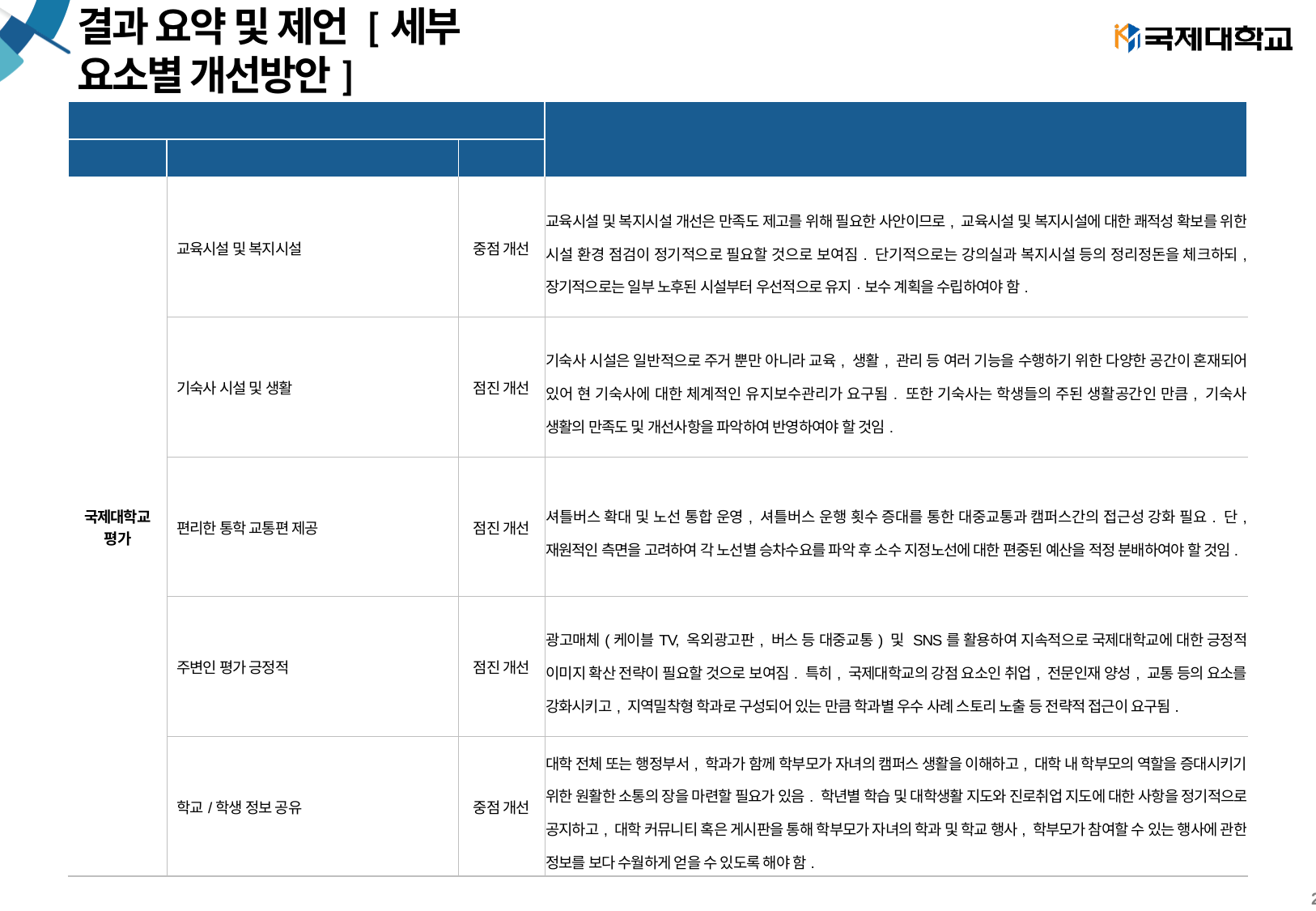

# 결과 요약 및 제언 [세부 요소별 개선방안]
| 개선영역 |  |  | 개선 방안 |
| --- | --- | --- | --- |
| 대 | 세부 | 개선순위 |  |
| 국제대학교 평가 | 교육시설 및 복지시설 | 중점 개선 | 교육시설 및 복지시설 개선은 만족도 제고를 위해 필요한 사안이므로, 교육시설 및 복지시설에 대한 쾌적성 확보를 위한 시설 환경 점검이 정기적으로 필요할 것으로 보여짐. 단기적으로는 강의실과 복지시설 등의 정리정돈을 체크하되, 장기적으로는 일부 노후된 시설부터 우선적으로 유지·보수 계획을 수립하여야 함. |
|  | 기숙사 시설 및 생활 | 점진 개선 | 기숙사 시설은 일반적으로 주거 뿐만 아니라 교육, 생활, 관리 등 여러 기능을 수행하기 위한 다양한 공간이 혼재되어 있어 현 기숙사에 대한 체계적인 유지보수관리가 요구됨. 또한 기숙사는 학생들의 주된 생활공간인 만큼, 기숙사 생활의 만족도 및 개선사항을 파악하여 반영하여야 할 것임. |
|  | 편리한 통학 교통편 제공 | 점진 개선 | 셔틀버스 확대 및 노선 통합 운영, 셔틀버스 운행 횟수 증대를 통한 대중교통과 캠퍼스간의 접근성 강화 필요. 단, 재원적인 측면을 고려하여 각 노선별 승차수요를 파악 후 소수 지정노선에 대한 편중된 예산을 적정 분배하여야 할 것임. |
|  | 주변인 평가 긍정적 | 점진 개선 | 광고매체(케이블TV, 옥외광고판, 버스 등 대중교통) 및 SNS를 활용하여 지속적으로 국제대학교에 대한 긍정적 이미지 확산 전략이 필요할 것으로 보여짐. 특히, 국제대학교의 강점 요소인 취업, 전문인재 양성, 교통 등의 요소를 강화시키고, 지역밀착형 학과로 구성되어 있는 만큼 학과별 우수 사례 스토리 노출 등 전략적 접근이 요구됨. |
|  | 학교/학생 정보 공유 | 중점 개선 | 대학 전체 또는 행정부서, 학과가 함께 학부모가 자녀의 캠퍼스 생활을 이해하고, 대학 내 학부모의 역할을 증대시키기 위한 원활한 소통의 장을 마련할 필요가 있음. 학년별 학습 및 대학생활 지도와 진로취업 지도에 대한 사항을 정기적으로 공지하고, 대학 커뮤니티 혹은 게시판을 통해 학부모가 자녀의 학과 및 학교 행사, 학부모가 참여할 수 있는 행사에 관한 정보를 보다 수월하게 얻을 수 있도록 해야 함. |